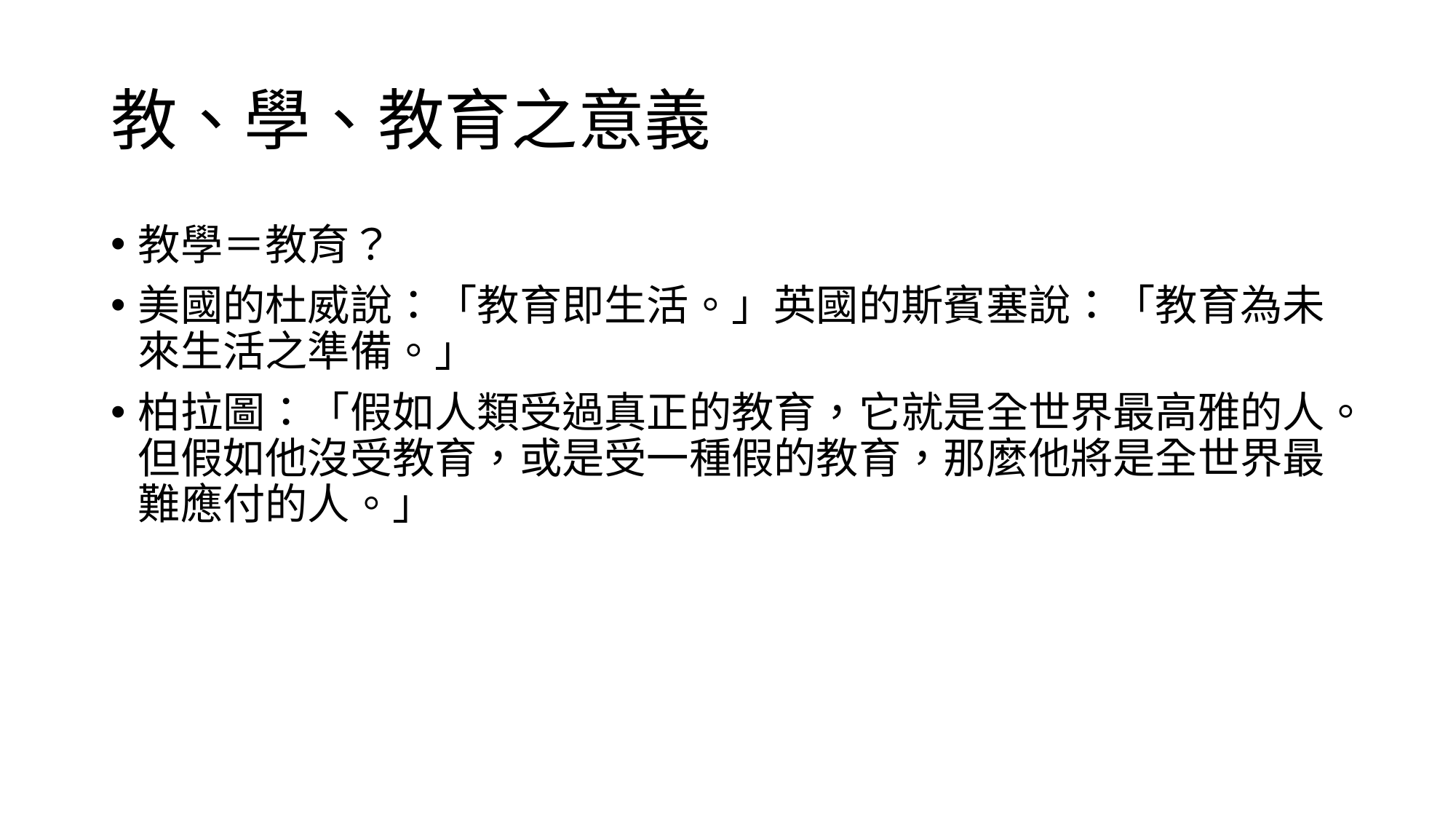

# 教、學、教育之意義
教學＝教育？
美國的杜威說：「教育即生活。」英國的斯賓塞說：「教育為未來生活之準備。」
柏拉圖：「假如人類受過真正的教育，它就是全世界最高雅的人。但假如他沒受教育，或是受一種假的教育，那麼他將是全世界最難應付的人。」